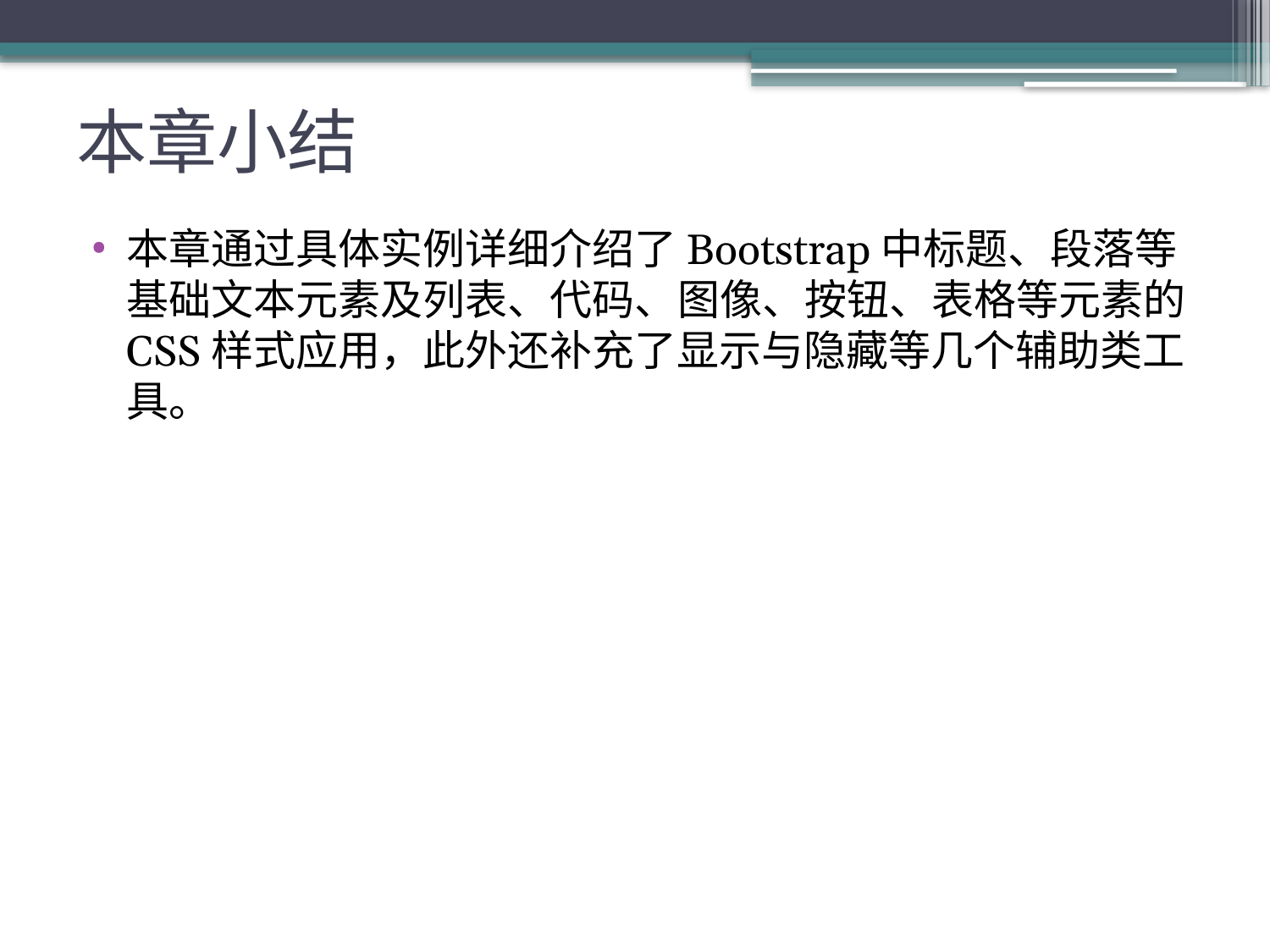

# 本章小结
本章通过具体实例详细介绍了Bootstrap中标题、段落等基础文本元素及列表、代码、图像、按钮、表格等元素的CSS样式应用，此外还补充了显示与隐藏等几个辅助类工具。